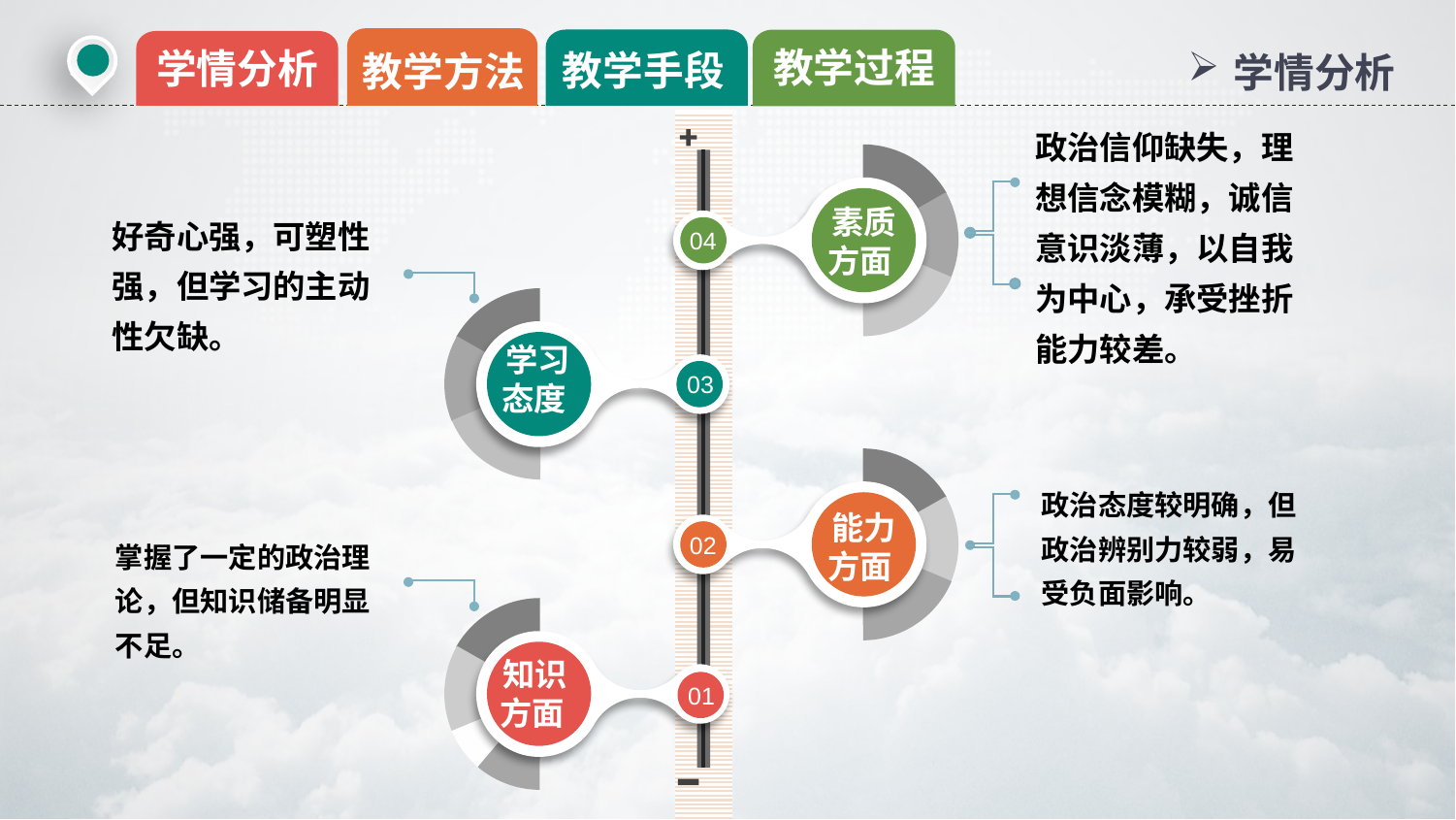

教学过程
学情分析

教学手段
教学方法
学情分析

政治信仰缺失，理想信念模糊，诚信意识淡薄，以自我为中心，承受挫折能力较差。

素质
方面

04

好奇心强，可塑性强，但学习的主动性欠缺。

学习
态度

03

能力
方面

02
政治态度较明确，但政治辨别力较弱，易受负面影响。

掌握了一定的政治理论，但知识储备明显不足。

知识
方面

01